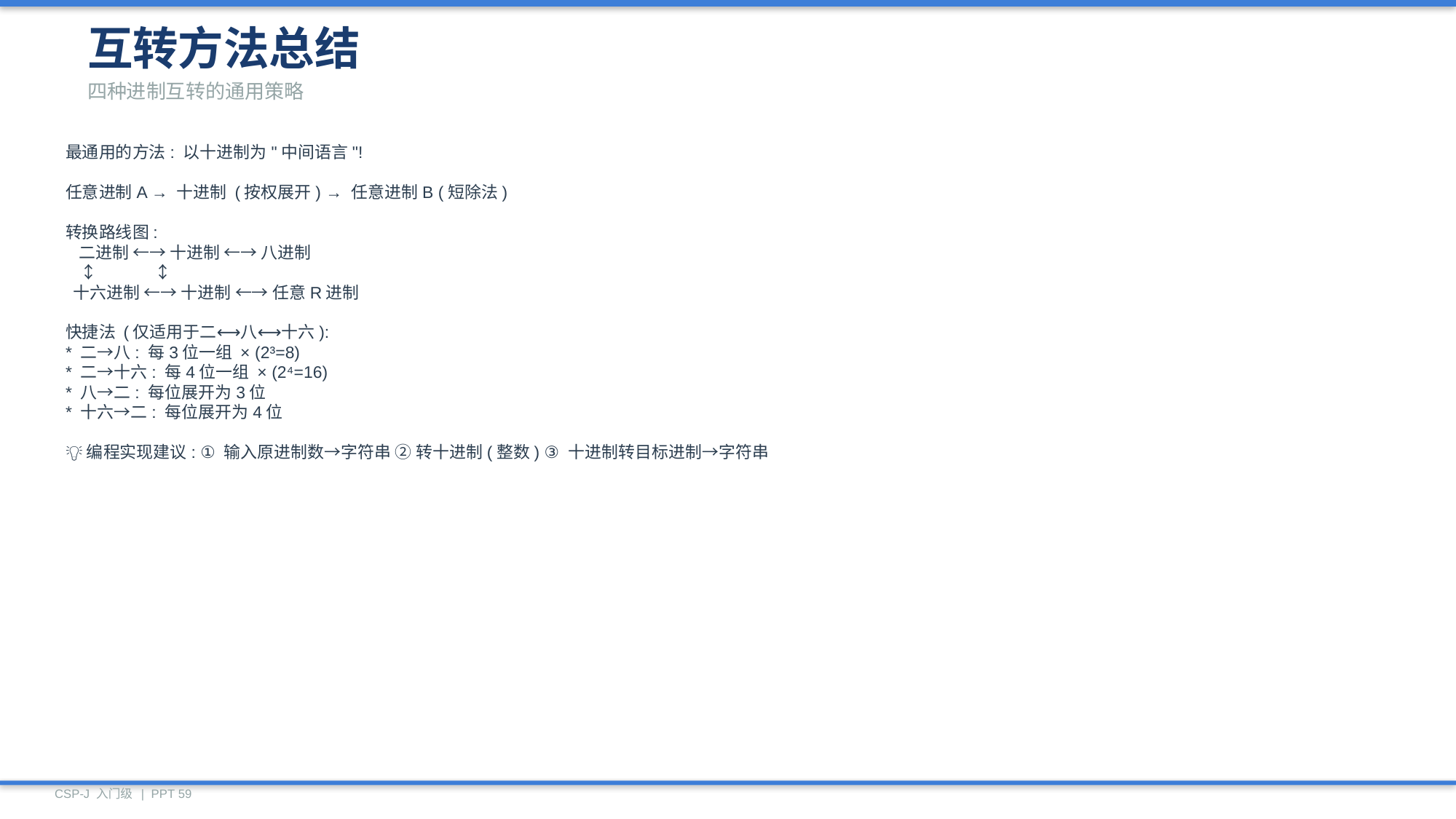

互转方法总结
四种进制互转的通用策略
最通用的方法: 以十进制为"中间语言"!
任意进制A → 十进制 (按权展开) → 任意进制B (短除法)
转换路线图:
  二进制 ←→ 十进制 ←→ 八进制
    ↕               ↕
  十六进制 ←→ 十进制 ←→ 任意R进制
快捷法 (仅适用于二⟷八⟷十六):
* 二→八: 每3位一组 × (2³=8)
* 二→十六: 每4位一组 × (2⁴=16)
* 八→二: 每位展开为3位
* 十六→二: 每位展开为4位
💡 编程实现建议: ① 输入原进制数→字符串 ② 转十进制(整数) ③ 十进制转目标进制→字符串

CSP-J 入门级  |  PPT 59